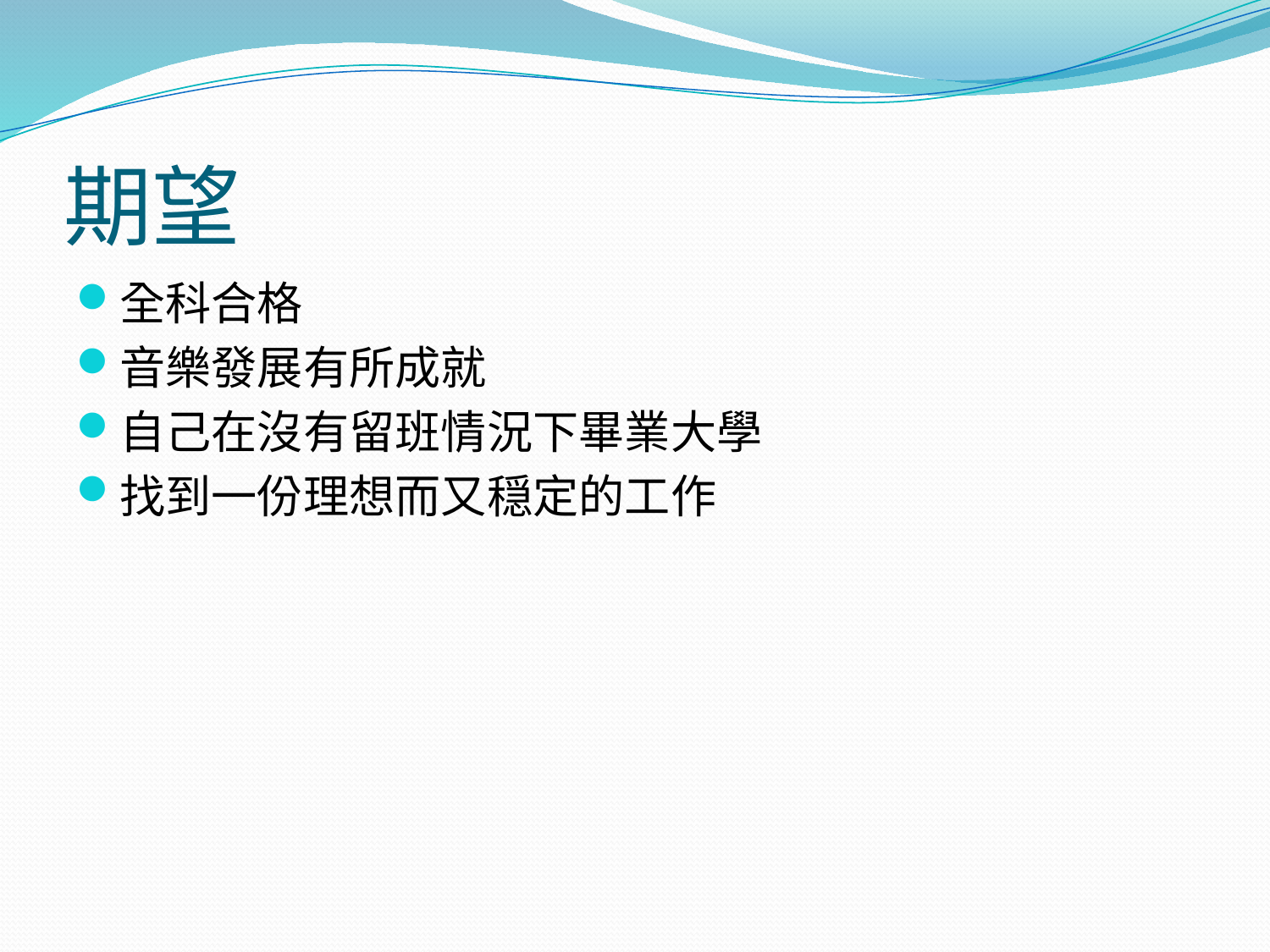

# 期望
全科合格
音樂發展有所成就
自己在沒有留班情況下畢業大學
找到一份理想而又穏定的工作